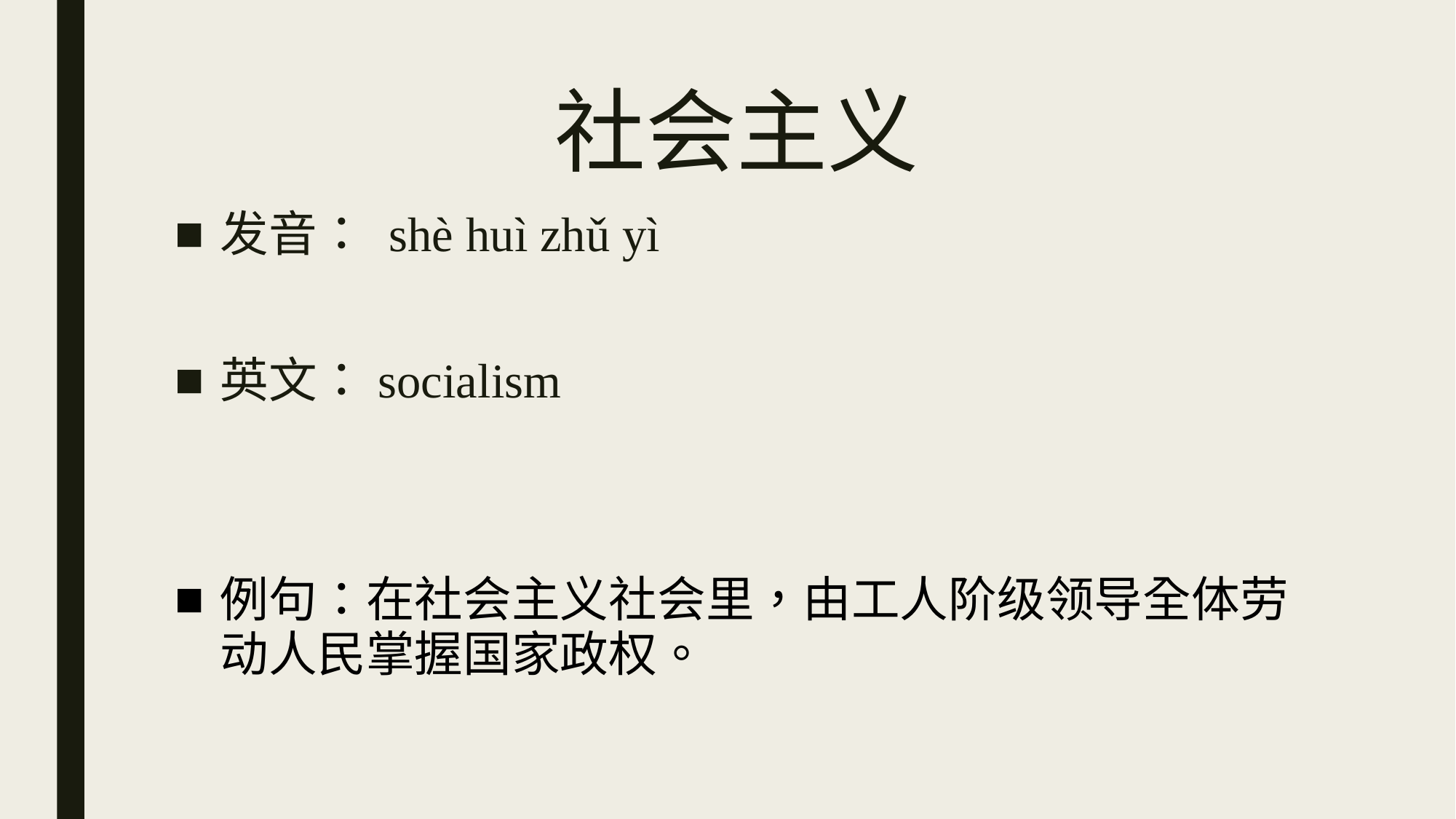

# 社会主义
发音： shè huì zhǔ yì

英文：socialism

例句：在社会主义社会里，由工人阶级领导全体劳动人民掌握国家政权。